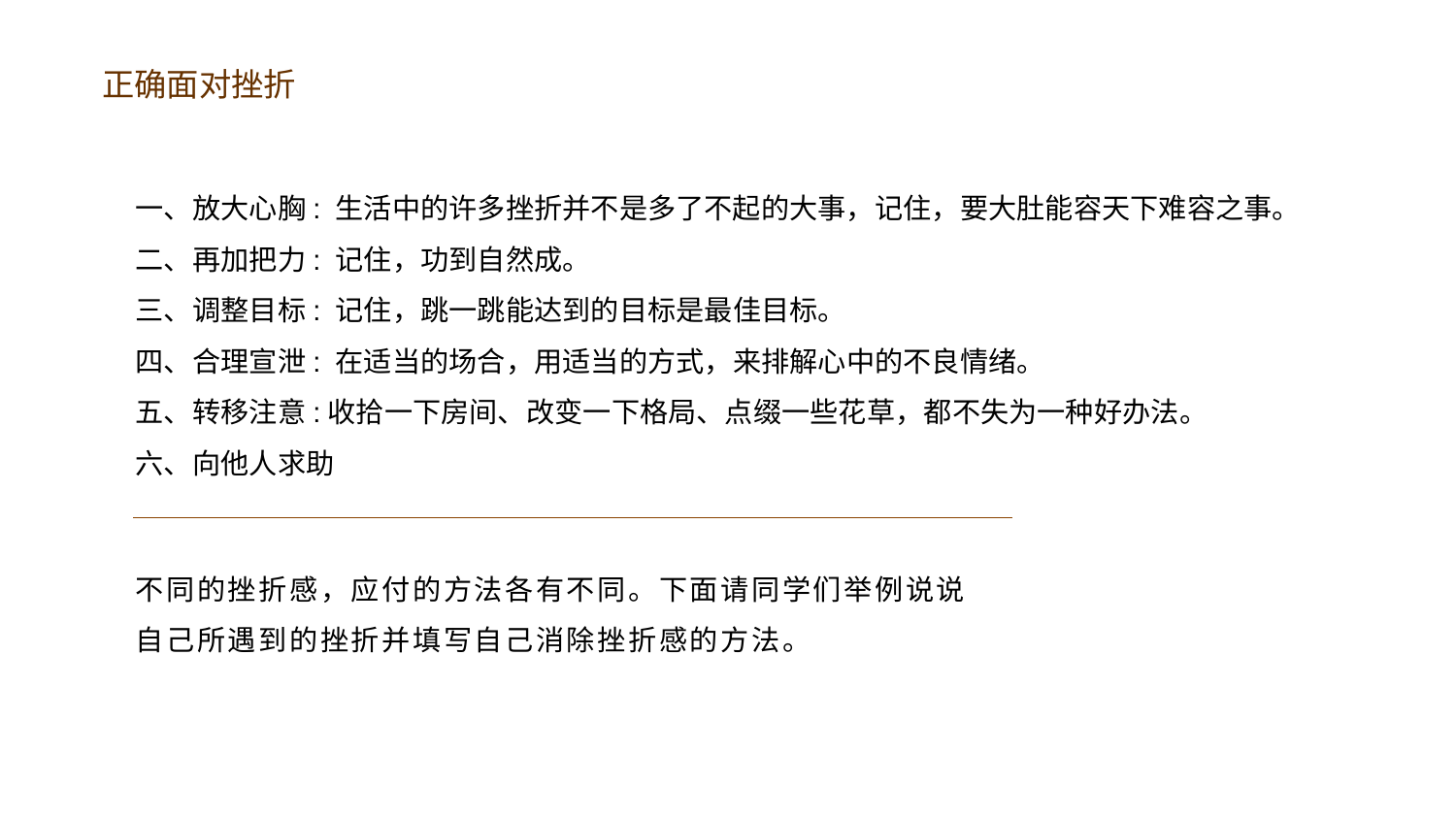

一、放大心胸: 生活中的许多挫折并不是多了不起的大事，记住，要大肚能容天下难容之事。
二、再加把力: 记住，功到自然成。
三、调整目标: 记住，跳一跳能达到的目标是最佳目标。
四、合理宣泄: 在适当的场合，用适当的方式，来排解心中的不良情绪。
五、转移注意:收拾一下房间、改变一下格局、点缀一些花草，都不失为一种好办法。
六、向他人求助
不同的挫折感，应付的方法各有不同。下面请同学们举例说说自己所遇到的挫折并填写自己消除挫折感的方法。